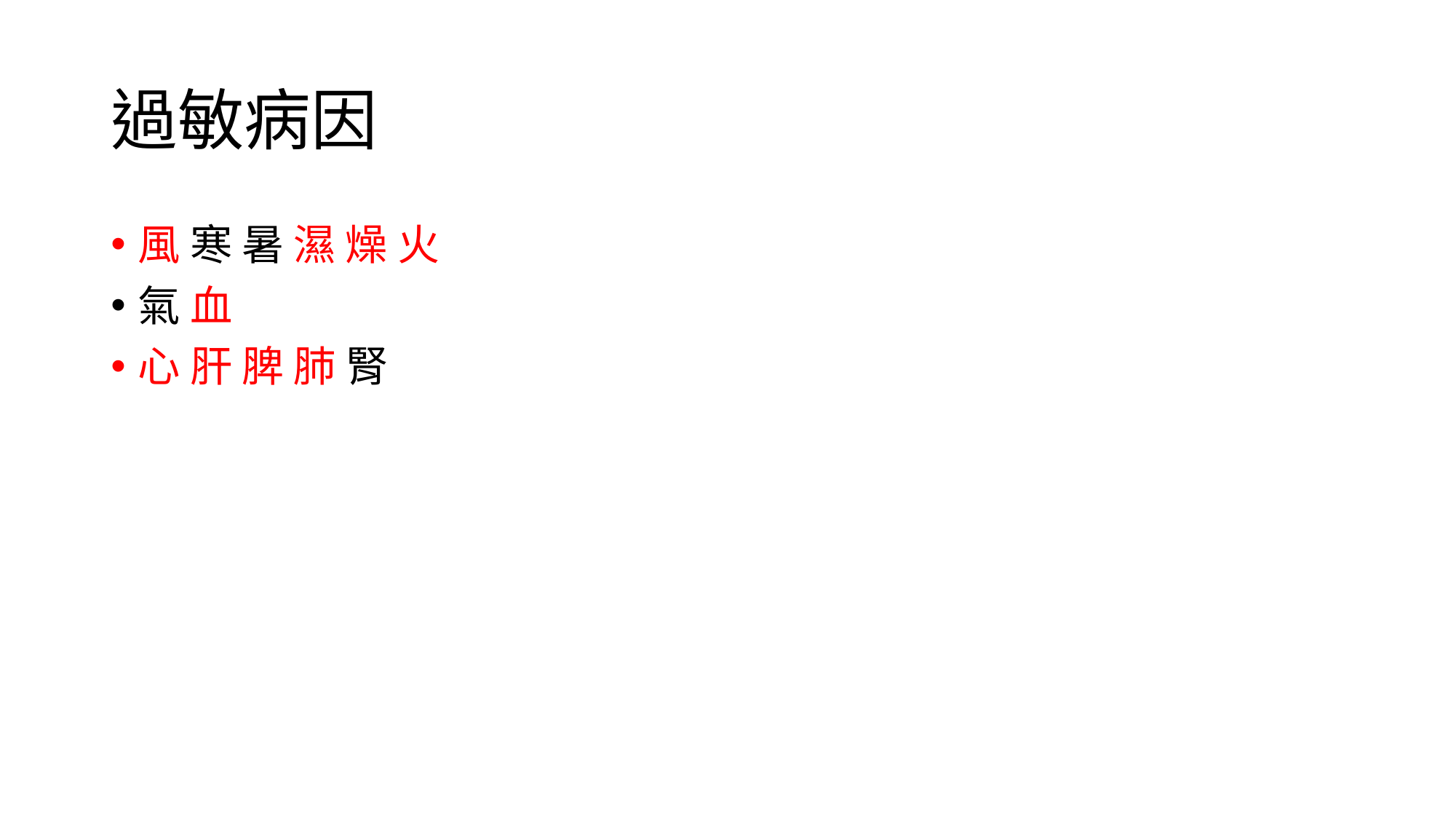

# 過敏病因
風 寒 暑 濕 燥 火
氣 血
心 肝 脾 肺 腎